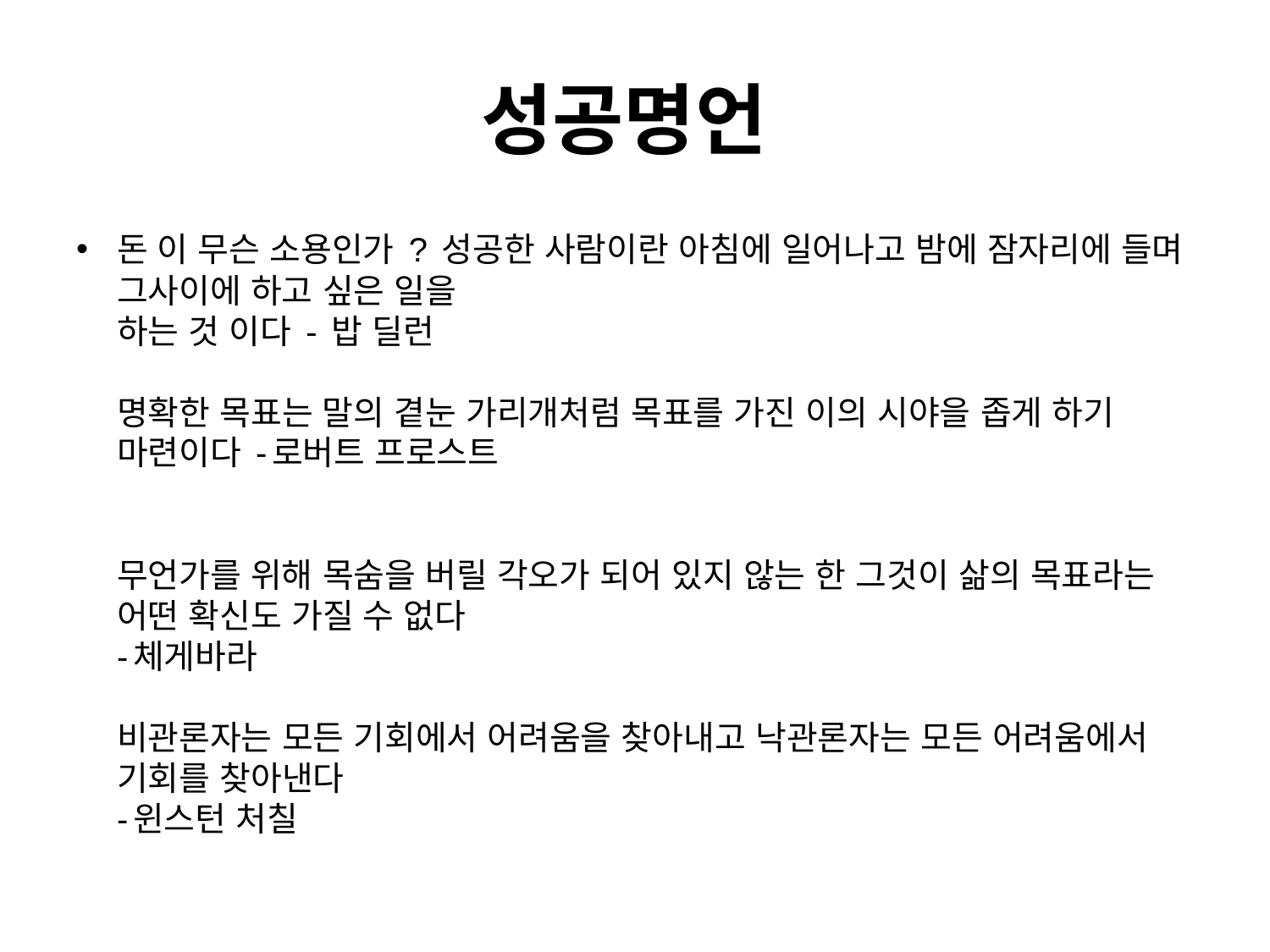

# 성공명언
돈 이 무슨 소용인가 ? 성공한 사람이란 아침에 일어나고 밤에 잠자리에 들며 그사이에 하고 싶은 일을
하는 것 이다 - 밥 딜런
명확한 목표는 말의 곁눈 가리개처럼 목표를 가진 이의 시야을 좁게 하기 마련이다 -로버트 프로스트
무언가를 위해 목숨을 버릴 각오가 되어 있지 않는 한 그것이 삶의 목표라는 어떤 확신도 가질 수 없다
-체게바라
비관론자는 모든 기회에서 어려움을 찾아내고 낙관론자는 모든 어려움에서 기회를 찾아낸다
-윈스턴 처칠